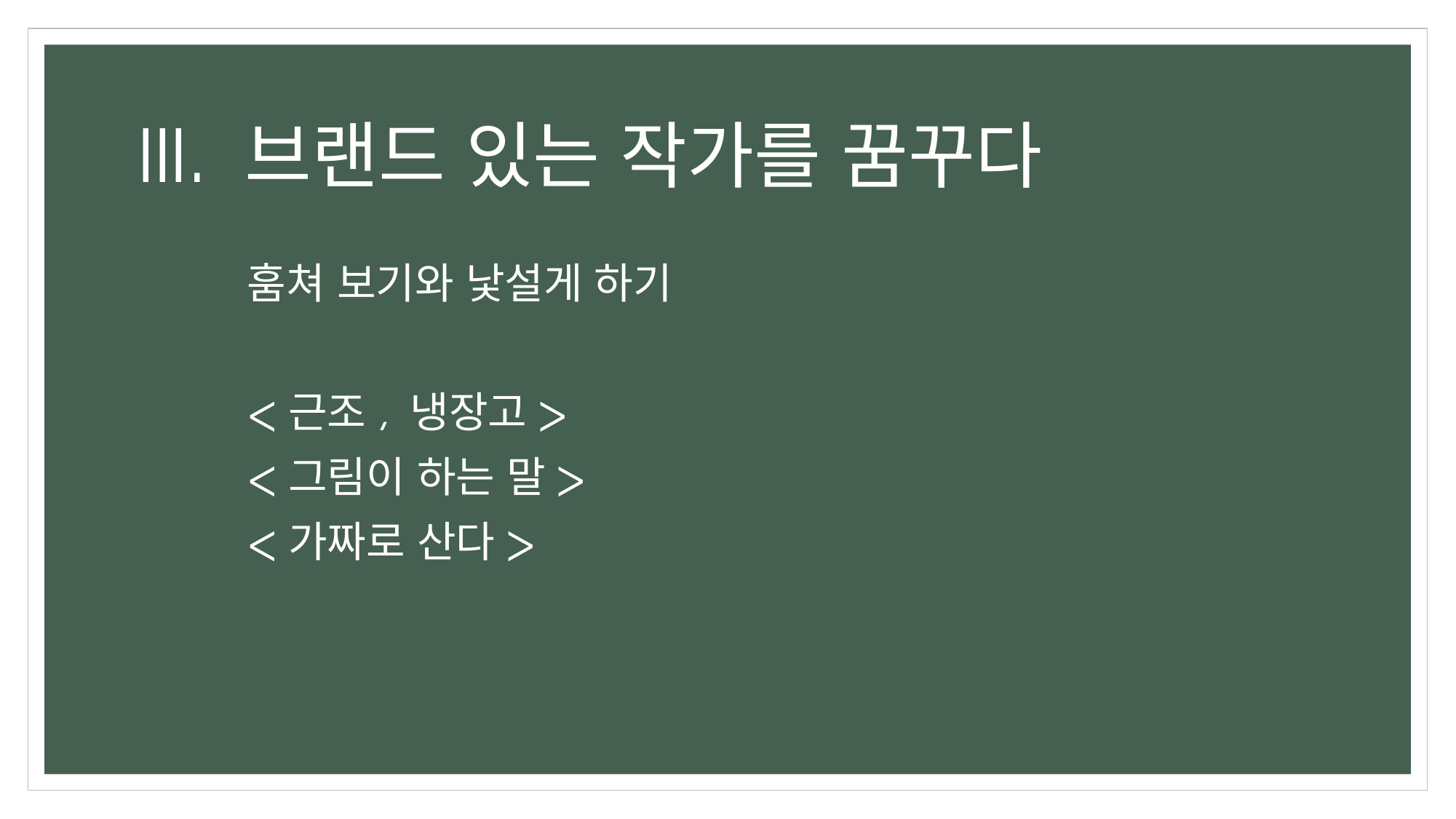

# III. 브랜드 있는 작가를 꿈꾸다
	훔쳐 보기와 낯설게 하기

	<근조, 냉장고>
	<그림이 하는 말>
	<가짜로 산다>